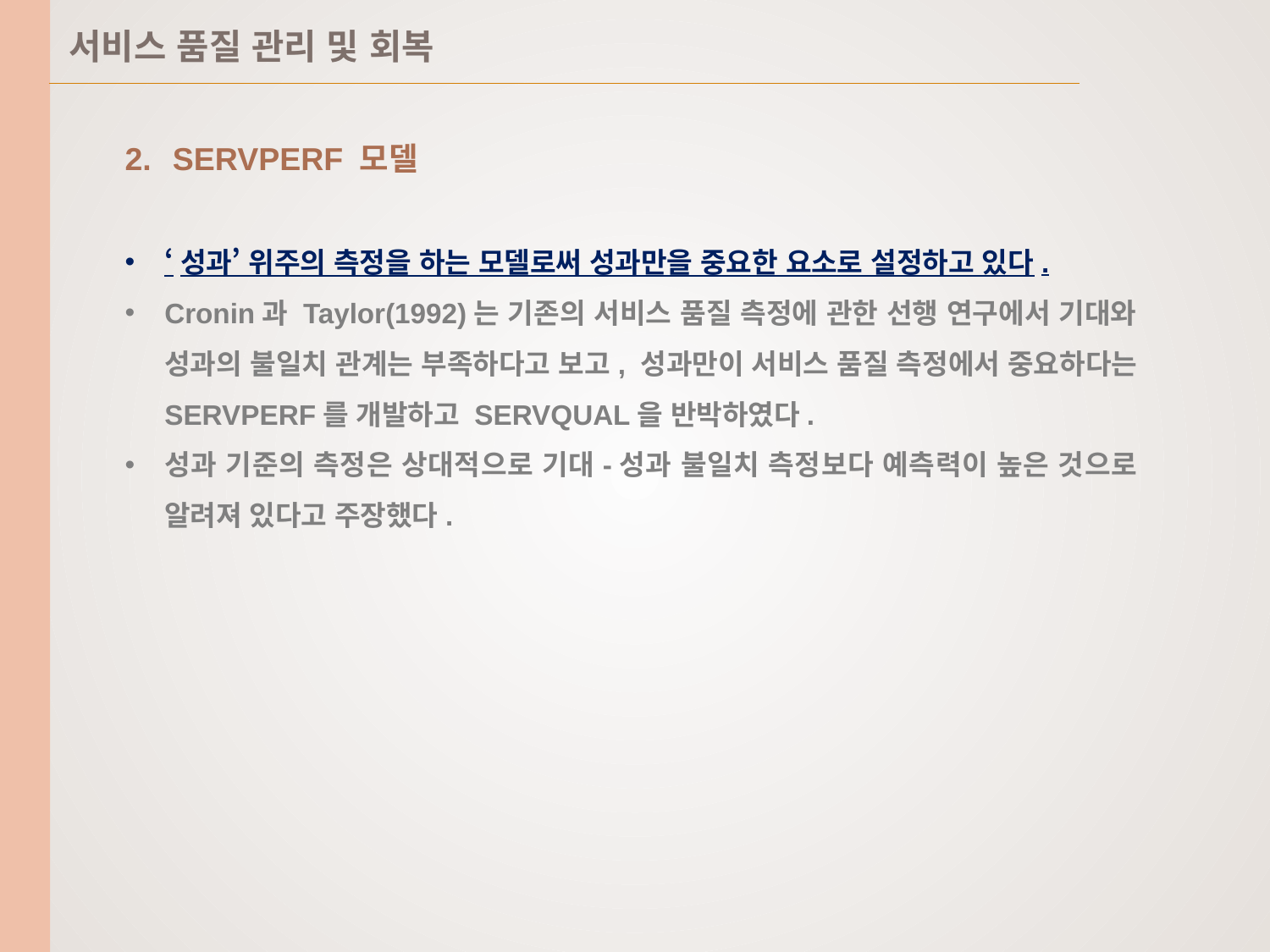

서비스 품질 관리 및 회복
SERVPERF 모델

‘성과’ 위주의 측정을 하는 모델로써 성과만을 중요한 요소로 설정하고 있다.
Cronin과 Taylor(1992)는 기존의 서비스 품질 측정에 관한 선행 연구에서 기대와 성과의 불일치 관계는 부족하다고 보고, 성과만이 서비스 품질 측정에서 중요하다는 SERVPERF를 개발하고 SERVQUAL을 반박하였다.
성과 기준의 측정은 상대적으로 기대-성과 불일치 측정보다 예측력이 높은 것으로 알려져 있다고 주장했다.